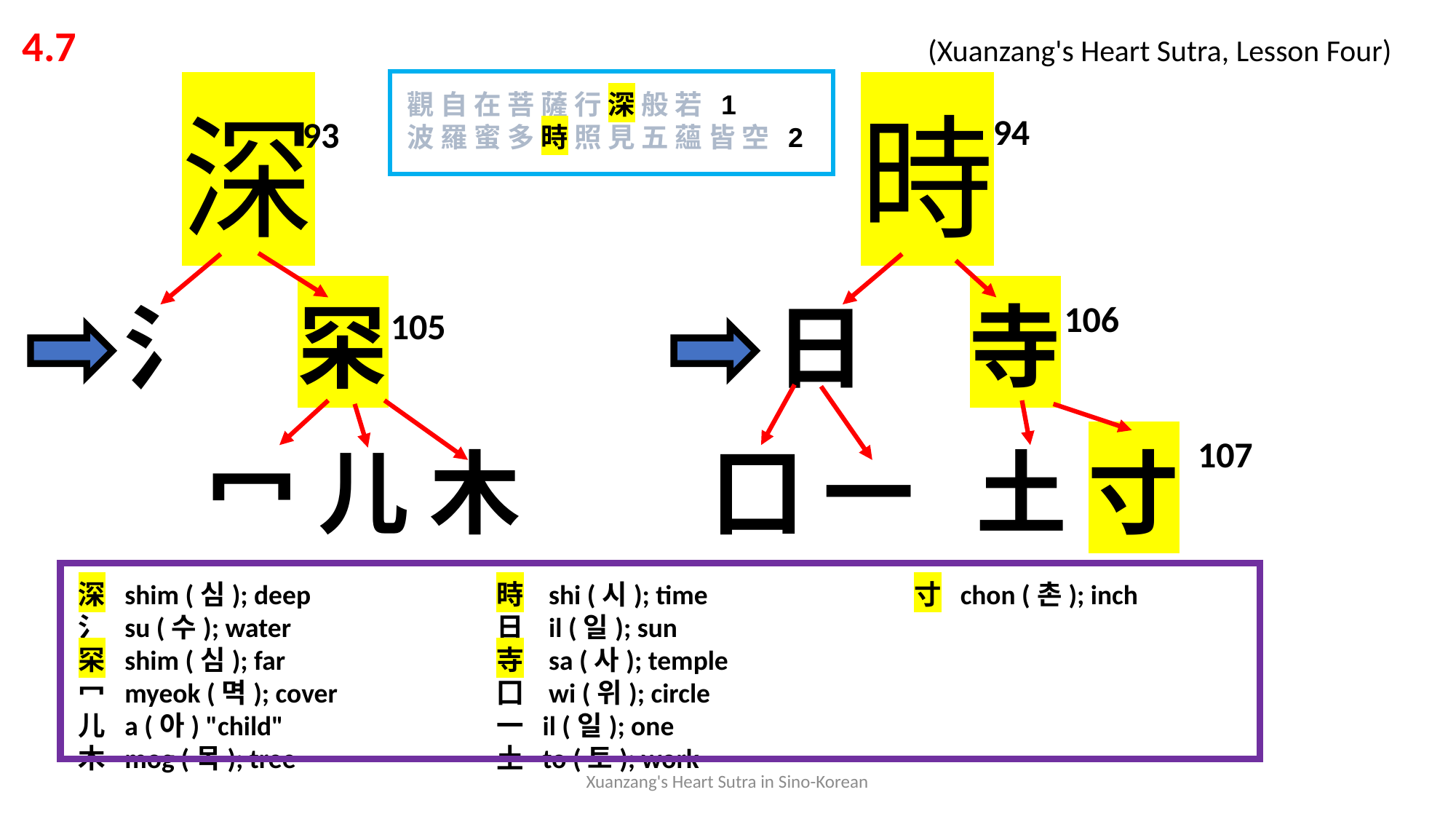

4.7  			  			                          (Xuanzang's Heart Sutra, Lesson Four)

觀 自 在 菩 薩 行 深 般 若  1
波 羅 蜜 多 時 照 見 五 蘊 皆 空  2
   深
  氵    罙
      冖 儿 木
                       時
  日     寺
囗 一   土 寸
94
93
106
105

107

深  shim (심); deep
氵  su (수); water
罙  shim (심); far
冖  myeok (멱); cover
儿  a (아) "child"
木  mog (목); tree
時   shi (시); time
日   il (일); sun
寺   sa (사); temple
囗   wi (위); circle
一  il (일); one
土  to (토); work
寸  chon (촌); inch

Xuanzang's Heart Sutra in Sino-Korean